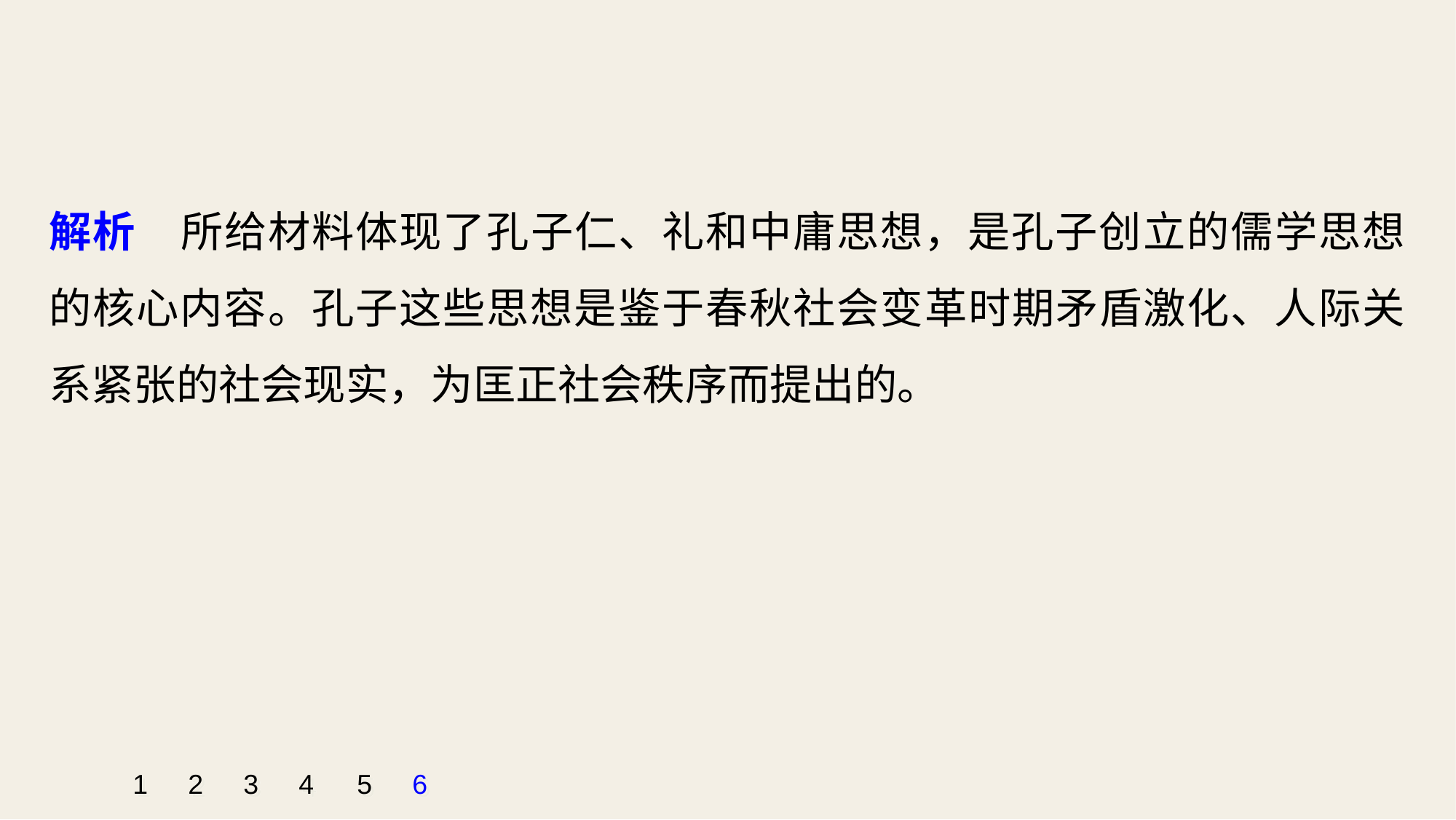

解析　所给材料体现了孔子仁、礼和中庸思想，是孔子创立的儒学思想的核心内容。孔子这些思想是鉴于春秋社会变革时期矛盾激化、人际关系紧张的社会现实，为匡正社会秩序而提出的。
1
2
3
4
5
6